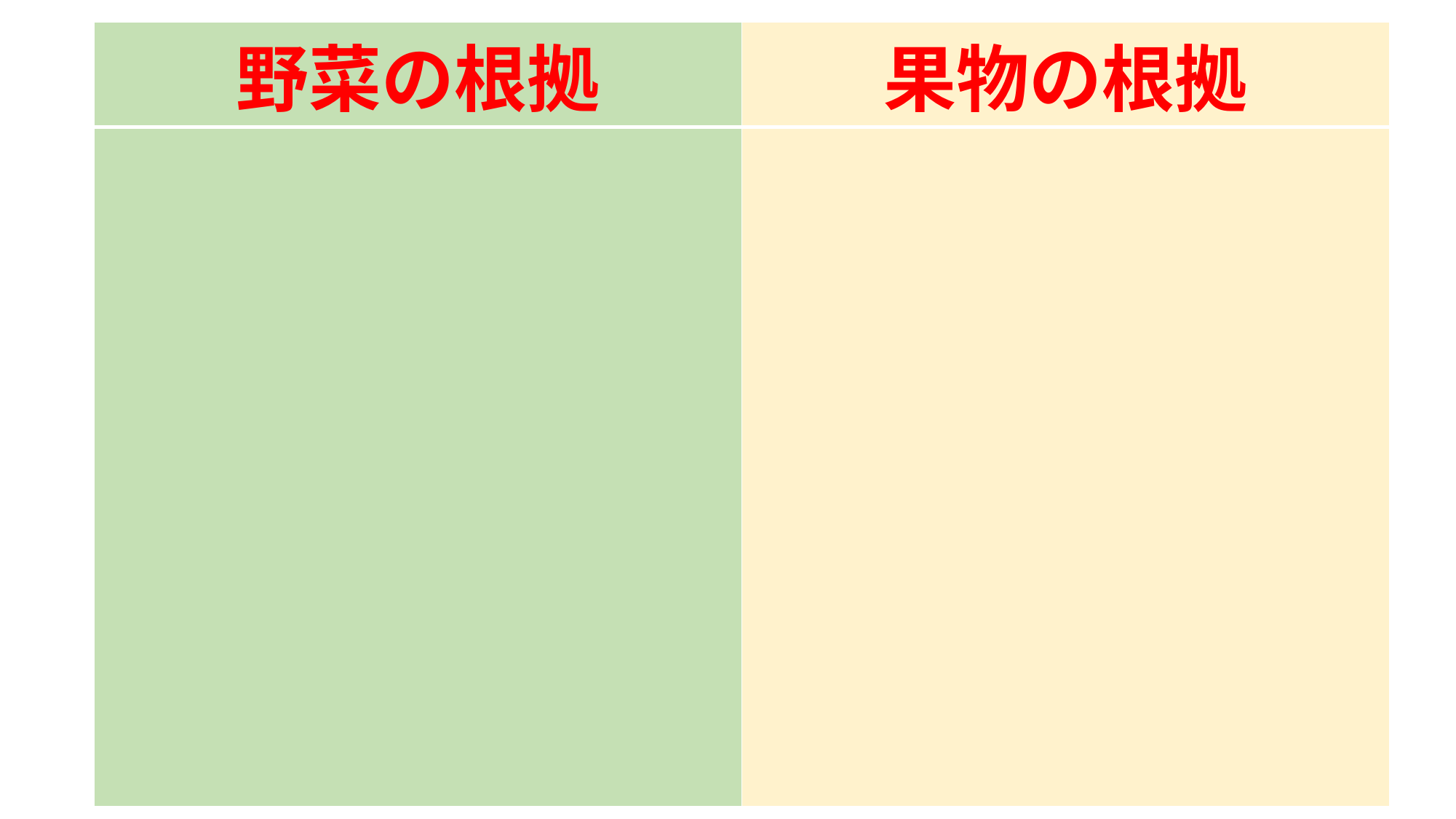

| 野菜の根拠 | 果物の根拠 |
| --- | --- |
|  |  |